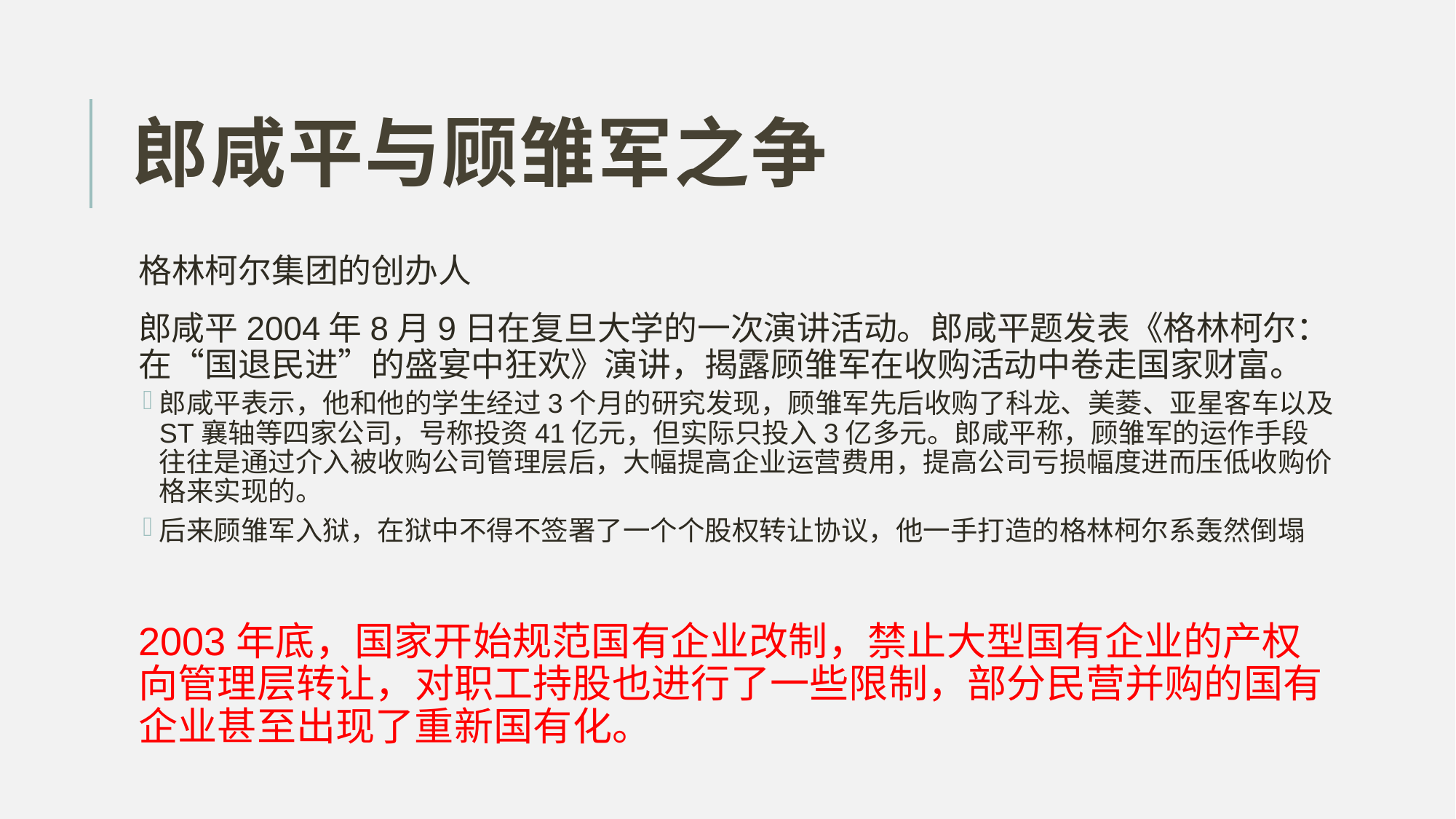

# 郎咸平与顾雏军之争
格林柯尔集团的创办人
郎咸平2004年8月9日在复旦大学的一次演讲活动。郎咸平题发表《格林柯尔：在“国退民进”的盛宴中狂欢》演讲，揭露顾雏军在收购活动中卷走国家财富。
郎咸平表示，他和他的学生经过3个月的研究发现，顾雏军先后收购了科龙、美菱、亚星客车以及ST襄轴等四家公司，号称投资41亿元，但实际只投入3亿多元。郎咸平称，顾雏军的运作手段往往是通过介入被收购公司管理层后，大幅提高企业运营费用，提高公司亏损幅度进而压低收购价格来实现的。
后来顾雏军入狱，在狱中不得不签署了一个个股权转让协议，他一手打造的格林柯尔系轰然倒塌

2003年底，国家开始规范国有企业改制，禁止大型国有企业的产权向管理层转让，对职工持股也进行了一些限制，部分民营并购的国有企业甚至出现了重新国有化。